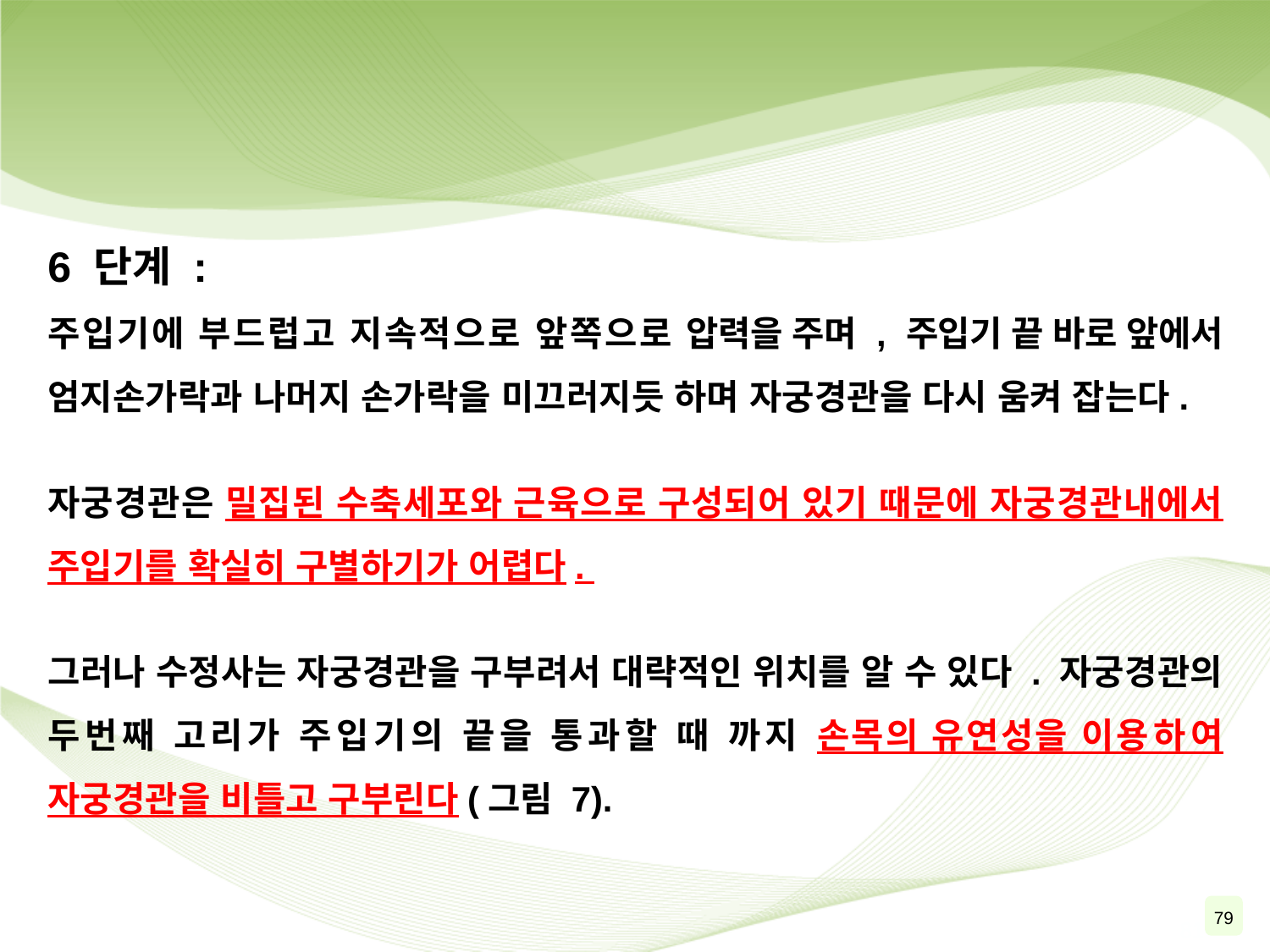

6 단계 :
주입기에 부드럽고 지속적으로 앞쪽으로 압력을 주며 , 주입기 끝 바로 앞에서 엄지손가락과 나머지 손가락을 미끄러지듯 하며 자궁경관을 다시 움켜 잡는다.

자궁경관은 밀집된 수축세포와 근육으로 구성되어 있기 때문에 자궁경관내에서 주입기를 확실히 구별하기가 어렵다.

그러나 수정사는 자궁경관을 구부려서 대략적인 위치를 알 수 있다 . 자궁경관의 두번째 고리가 주입기의 끝을 통과할 때 까지 손목의 유연성을 이용하여 자궁경관을 비틀고 구부린다(그림 7).
79
81